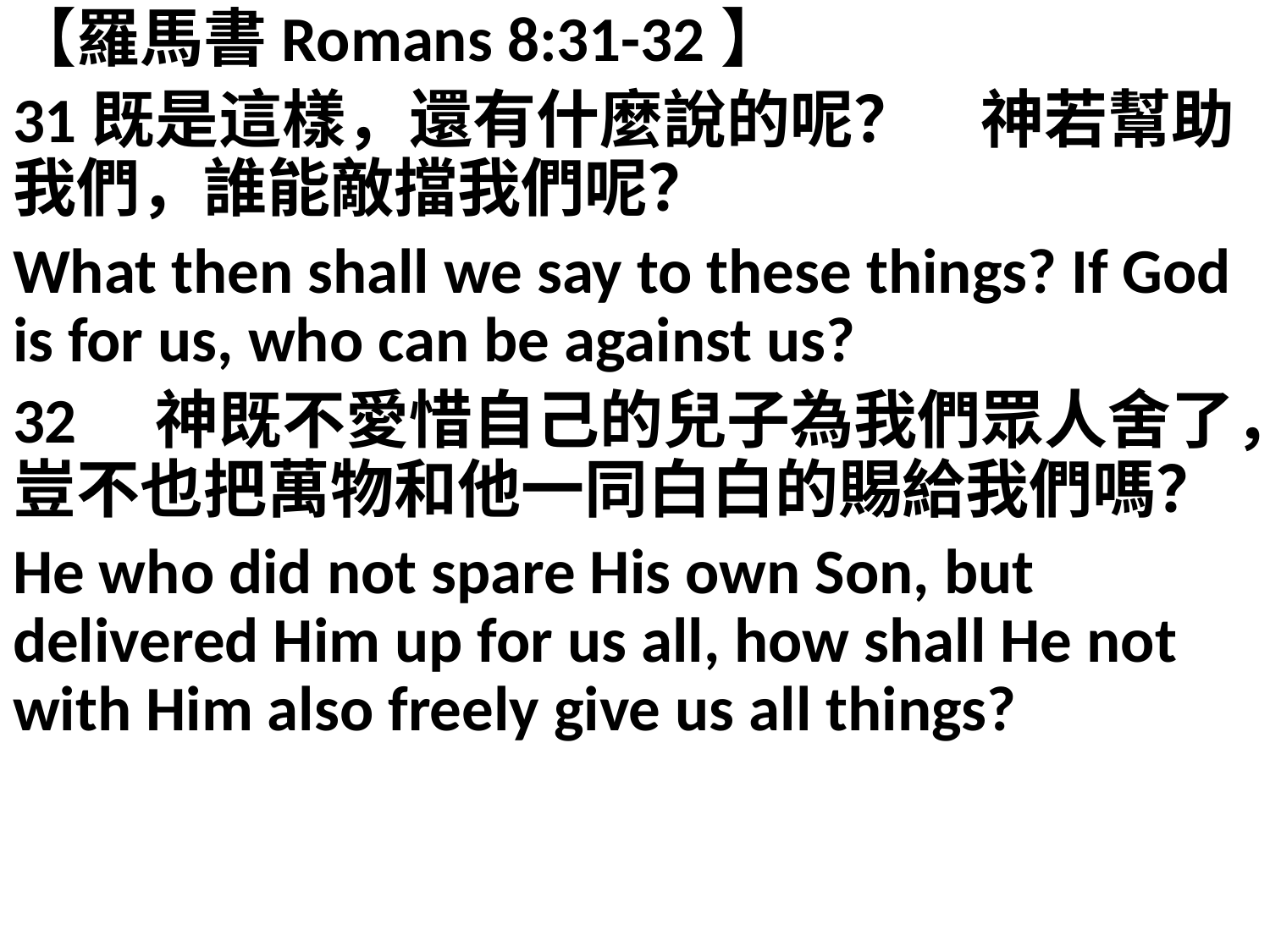

【羅馬書Romans 8:31-32】
31既是這樣，還有什麼說的呢？　神若幫助我們，誰能敵擋我們呢？
What then shall we say to these things? If God is for us, who can be against us?
32　神既不愛惜自己的兒子為我們眾人舍了，豈不也把萬物和他一同白白的賜給我們嗎？
He who did not spare His own Son, but delivered Him up for us all, how shall He not with Him also freely give us all things?